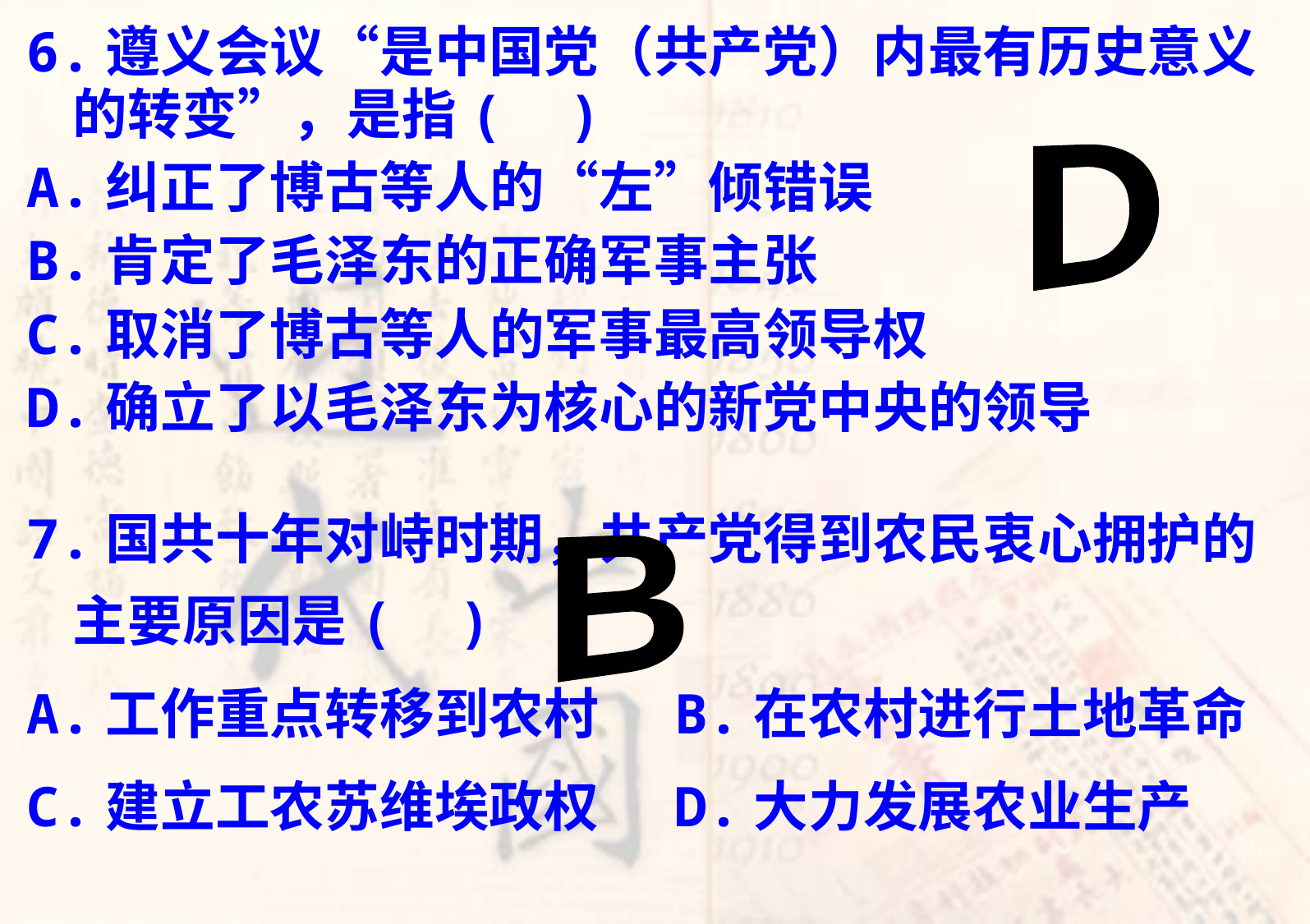

6.遵义会议“是中国党（共产党）内最有历史意义的转变”，是指(  )
A.纠正了博古等人的“左”倾错误
B.肯定了毛泽东的正确军事主张
C.取消了博古等人的军事最高领导权
D.确立了以毛泽东为核心的新党中央的领导
D
7.国共十年对峙时期，共产党得到农民衷心拥护的主要原因是(  )
A.工作重点转移到农村     B.在农村进行土地革命
C.建立工农苏维埃政权     D.大力发展农业生产
B